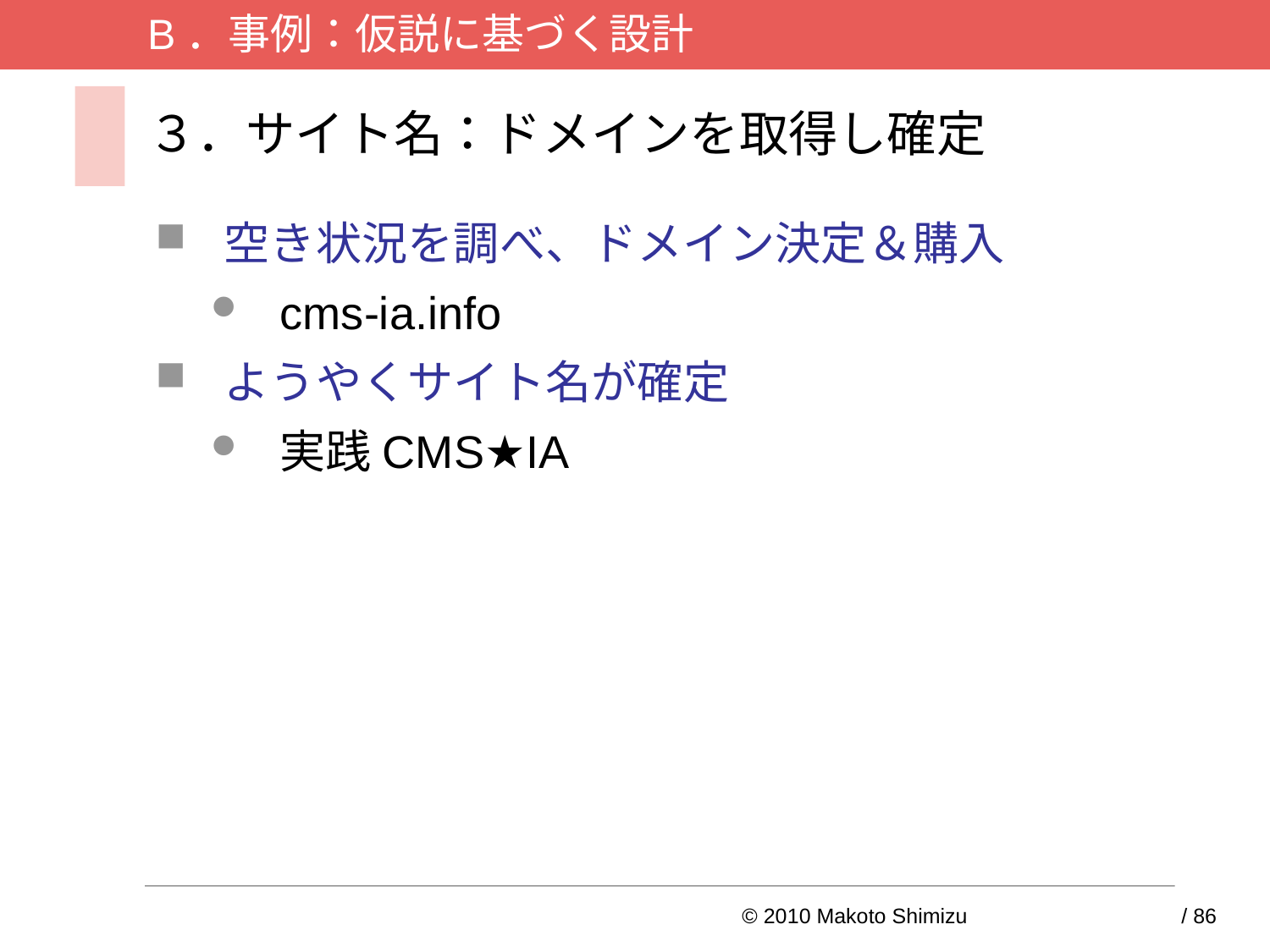

B．事例：仮説に基づく設計
# ３．サイト名：ドメインを取得し確定
空き状況を調べ、ドメイン決定＆購入
cms-ia.info
ようやくサイト名が確定
実践CMS★IA
© 2010 Makoto Shimizu	16